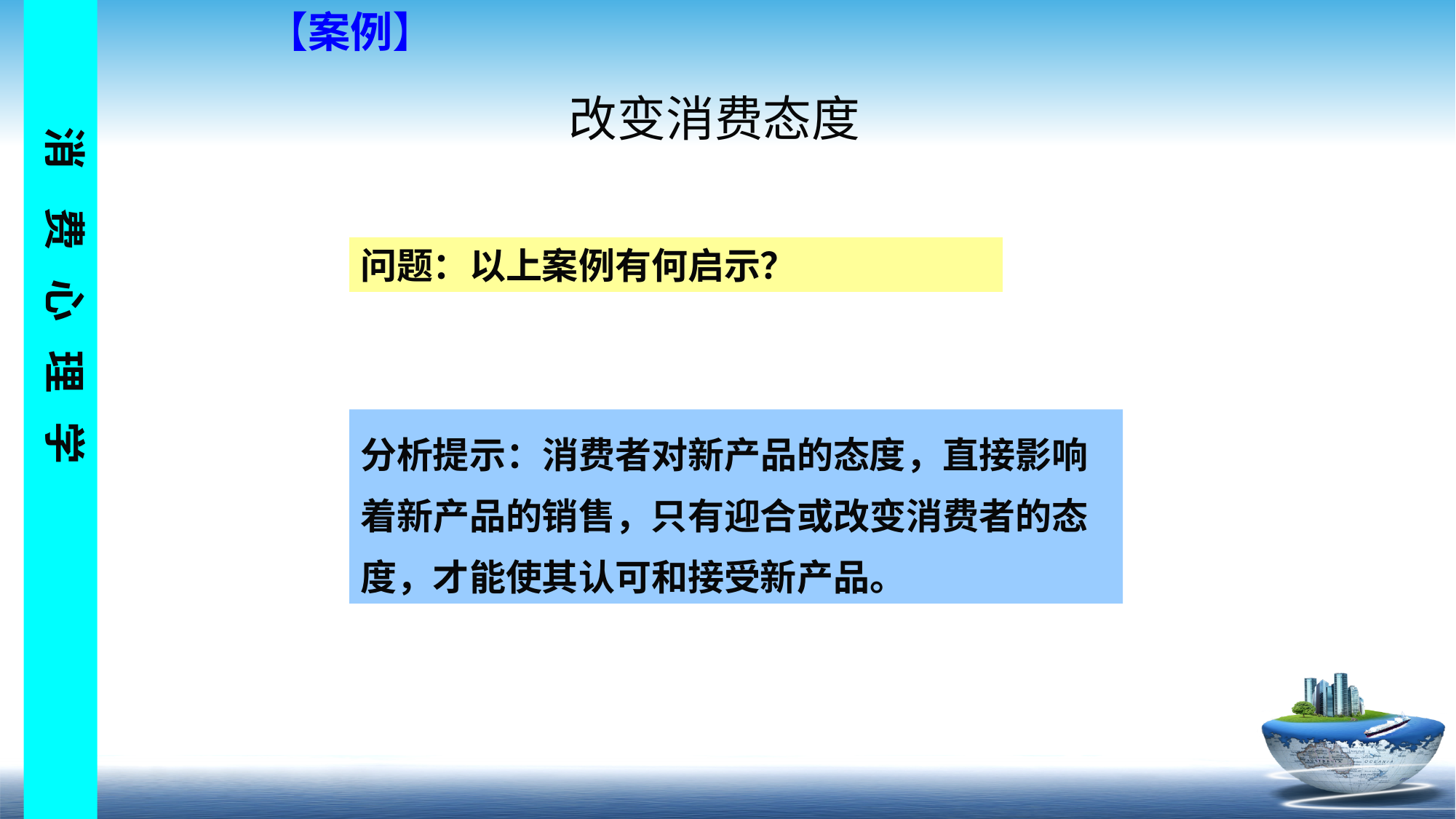

【案例】
改变消费态度
问题：以上案例有何启示？
分析提示：消费者对新产品的态度，直接影响着新产品的销售，只有迎合或改变消费者的态度，才能使其认可和接受新产品。